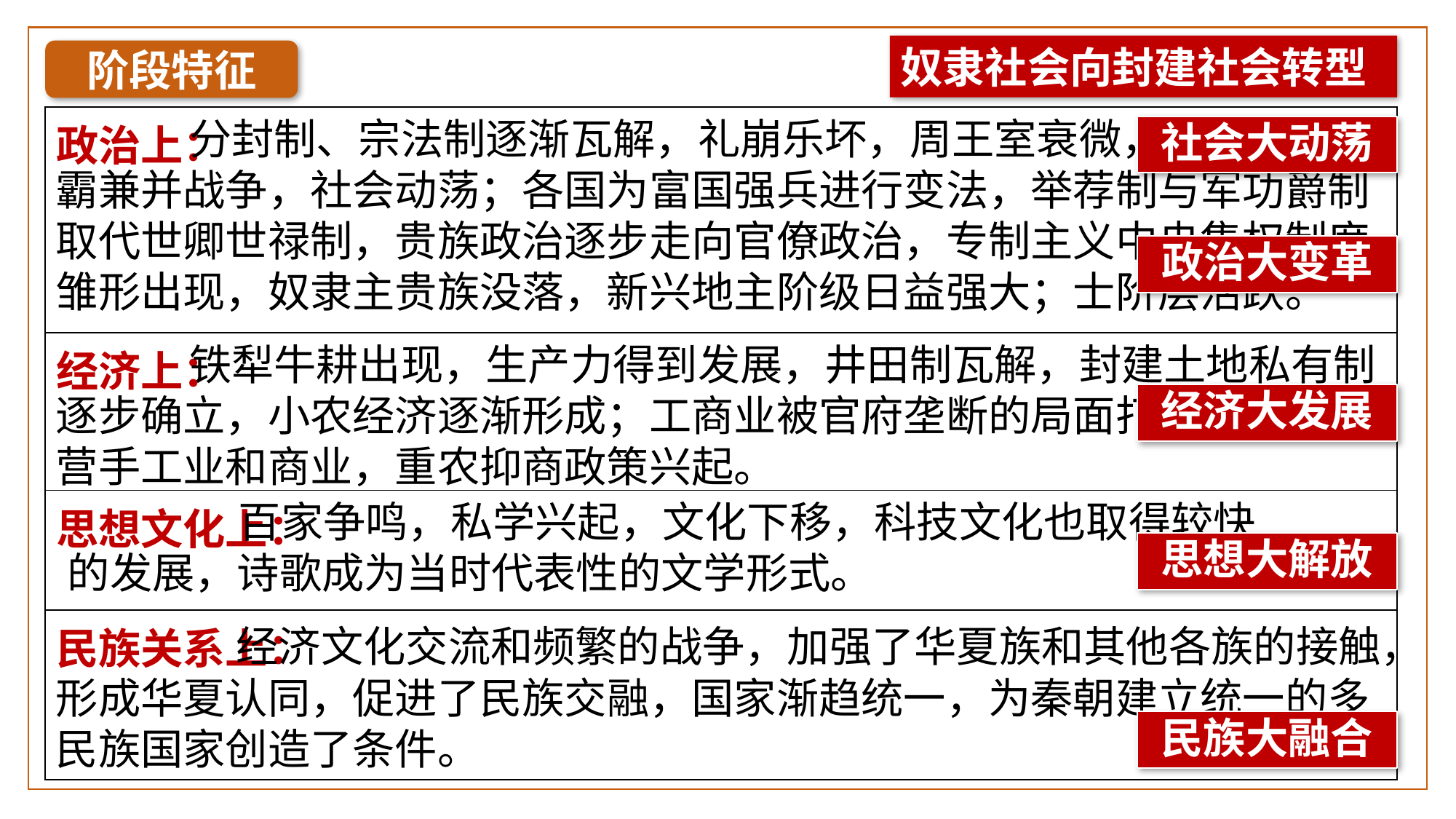

奴隶社会向封建社会转型
阶段特征
| 政治上： |
| --- |
| 经济上： |
| 思想文化上： |
| 民族关系上： |
             分封制、宗法制逐渐瓦解，礼崩乐坏，周王室衰微，诸侯展开争霸兼并战争，社会动荡；各国为富国强兵进行变法，举荐制与军功爵制取代世卿世禄制，贵族政治逐步走向官僚政治，专制主义中央集权制度雏形出现，奴隶主贵族没落，新兴地主阶级日益强大；士阶层活跃。
社会大动荡
政治大变革
             铁犁牛耕出现，生产力得到发展，井田制瓦解，封建土地私有制逐步确立，小农经济逐渐形成；工商业被官府垄断的局面打破，出现私营手工业和商业，重农抑商政策兴起。
经济大发展
                 百家争鸣，私学兴起，文化下移，科技文化也取得较快的发展，诗歌成为当时代表性的文学形式。
思想大解放
                  经济文化交流和频繁的战争，加强了华夏族和其他各族的接触，形成华夏认同，促进了民族交融，国家渐趋统一，为秦朝建立统一的多民族国家创造了条件。
民族大融合